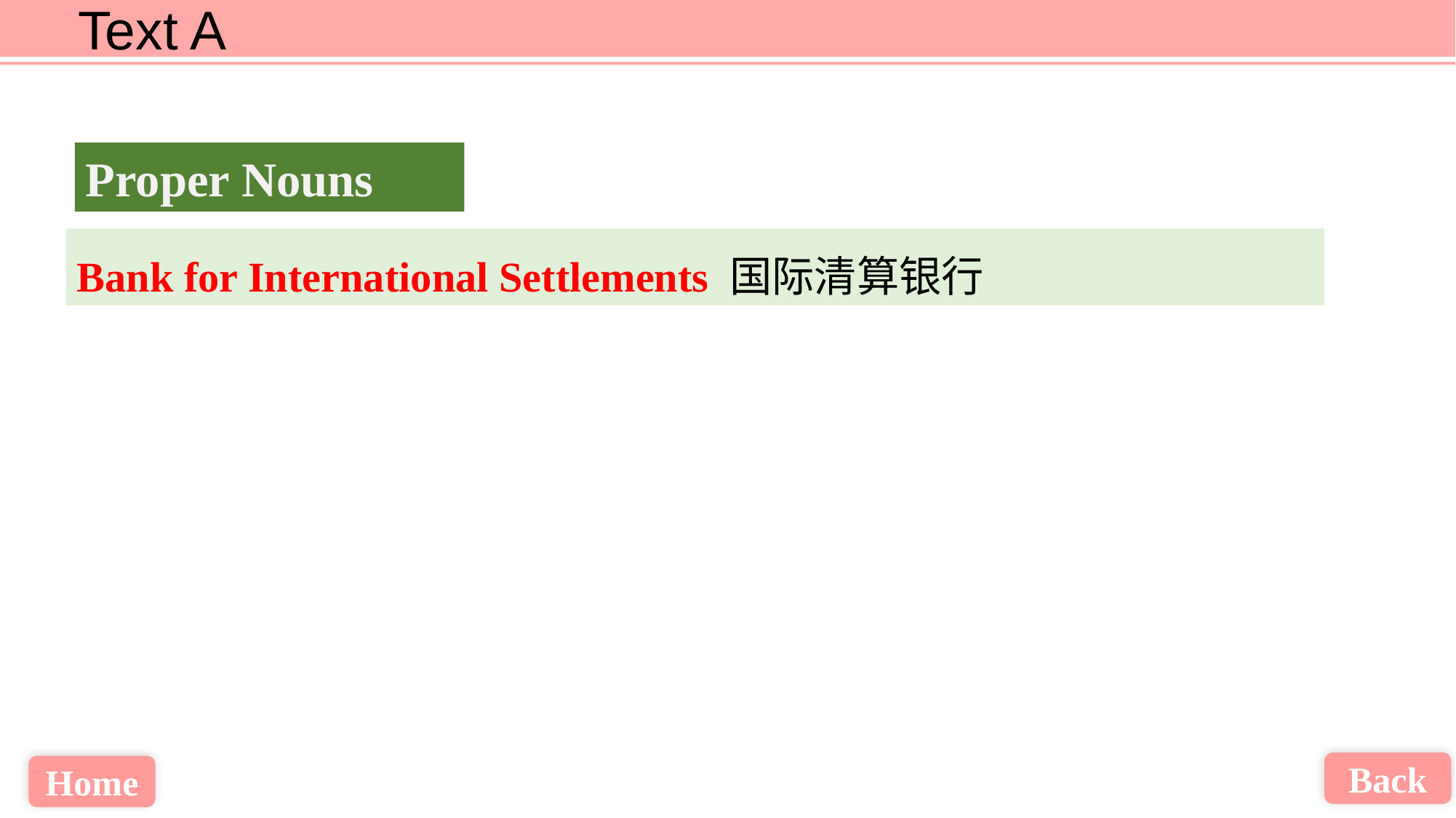

Proper Nouns
Bank for International Settlements 国际清算银行
Back